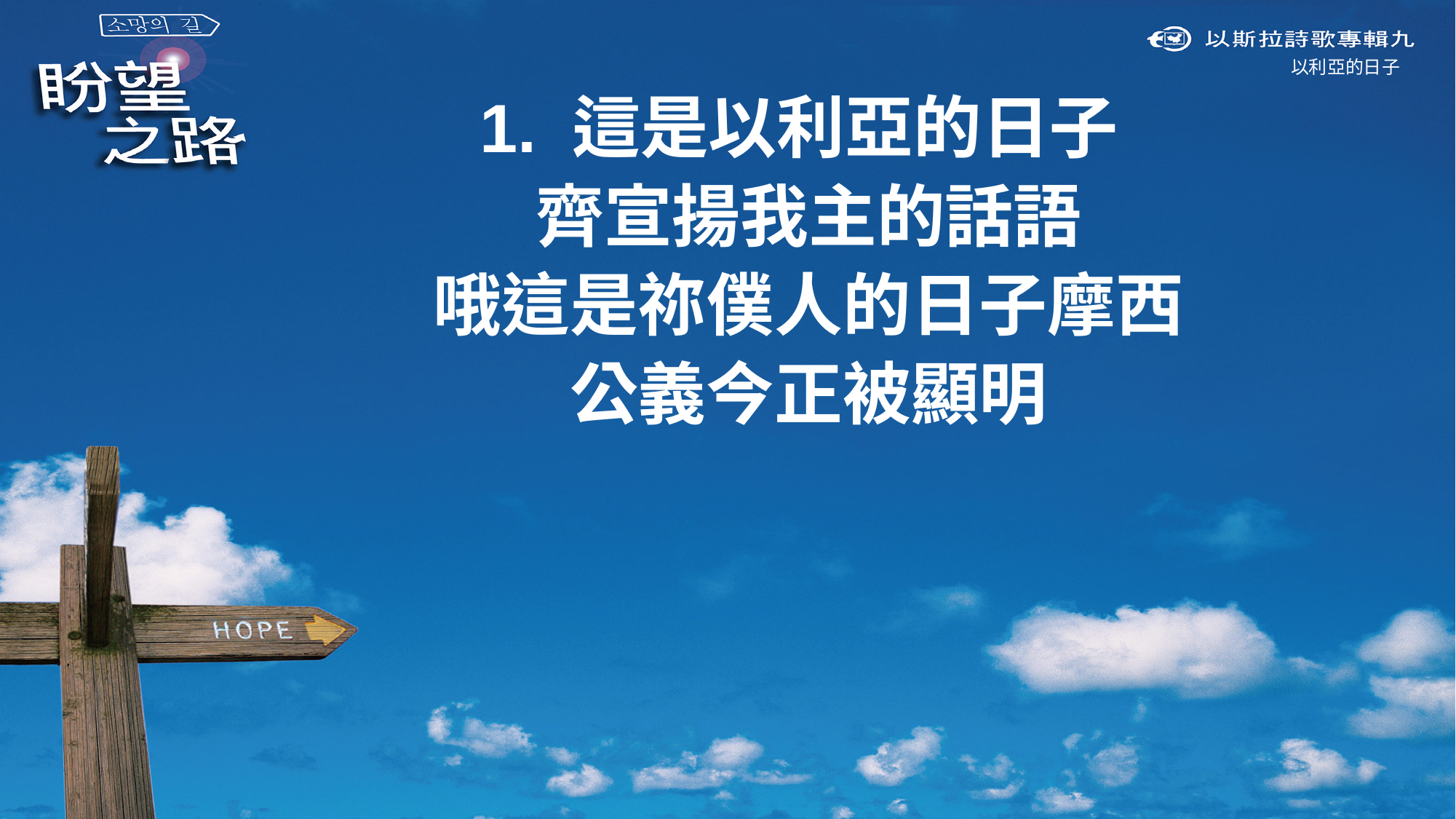

以利亞的日子
1. 這是以利亞的日子
齊宣揚我主的話語
哦這是祢僕人的日子摩西
公義今正被顯明